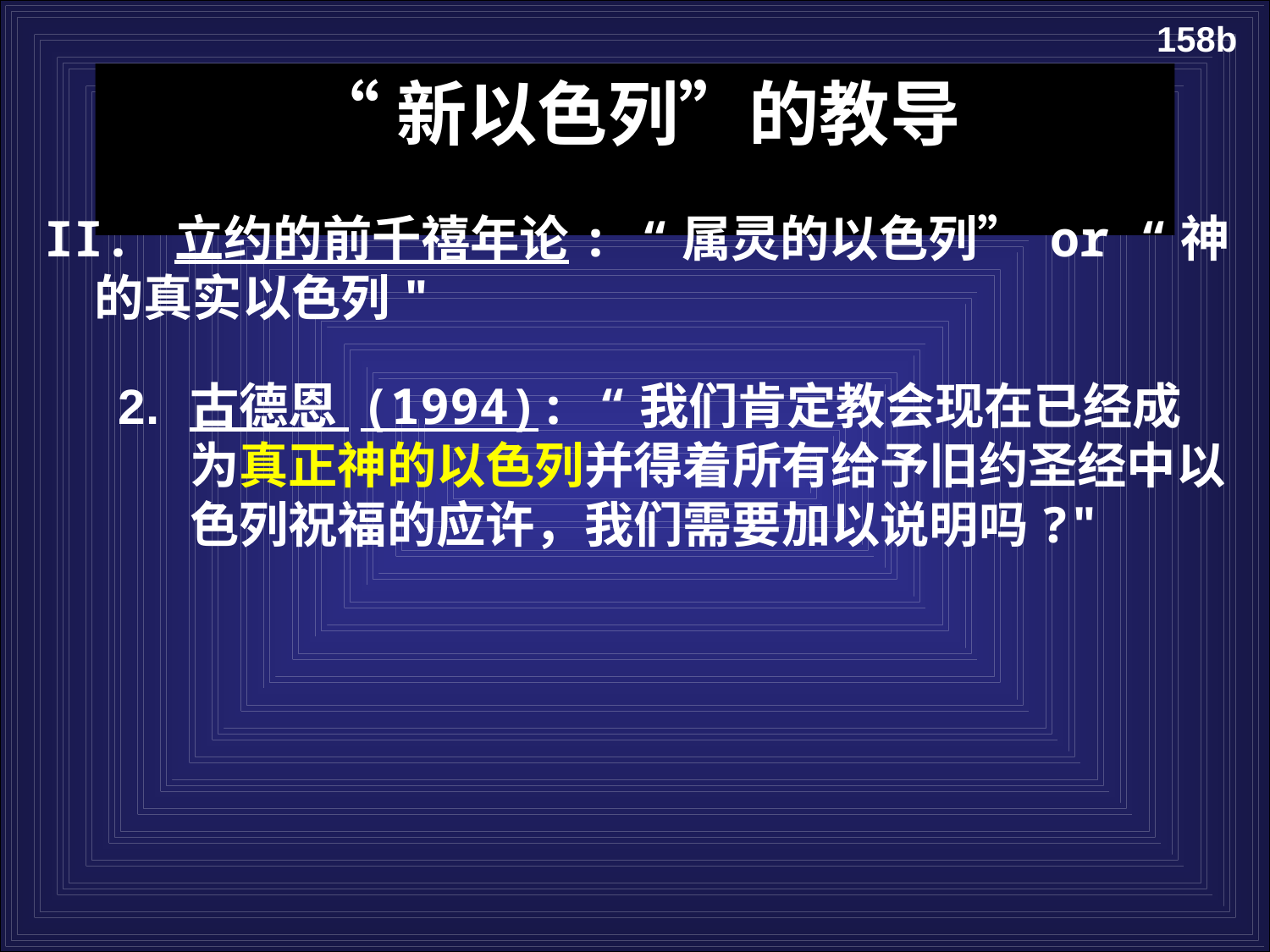

158b
“新以色列”的教导
II. 立约的前千禧年论: “属灵的以色列” or “神的真实以色列"
2.	古德恩 (1994): “我们肯定教会现在已经成为真正神的以色列并得着所有给予旧约圣经中以色列祝福的应许，我们需要加以说明吗?"